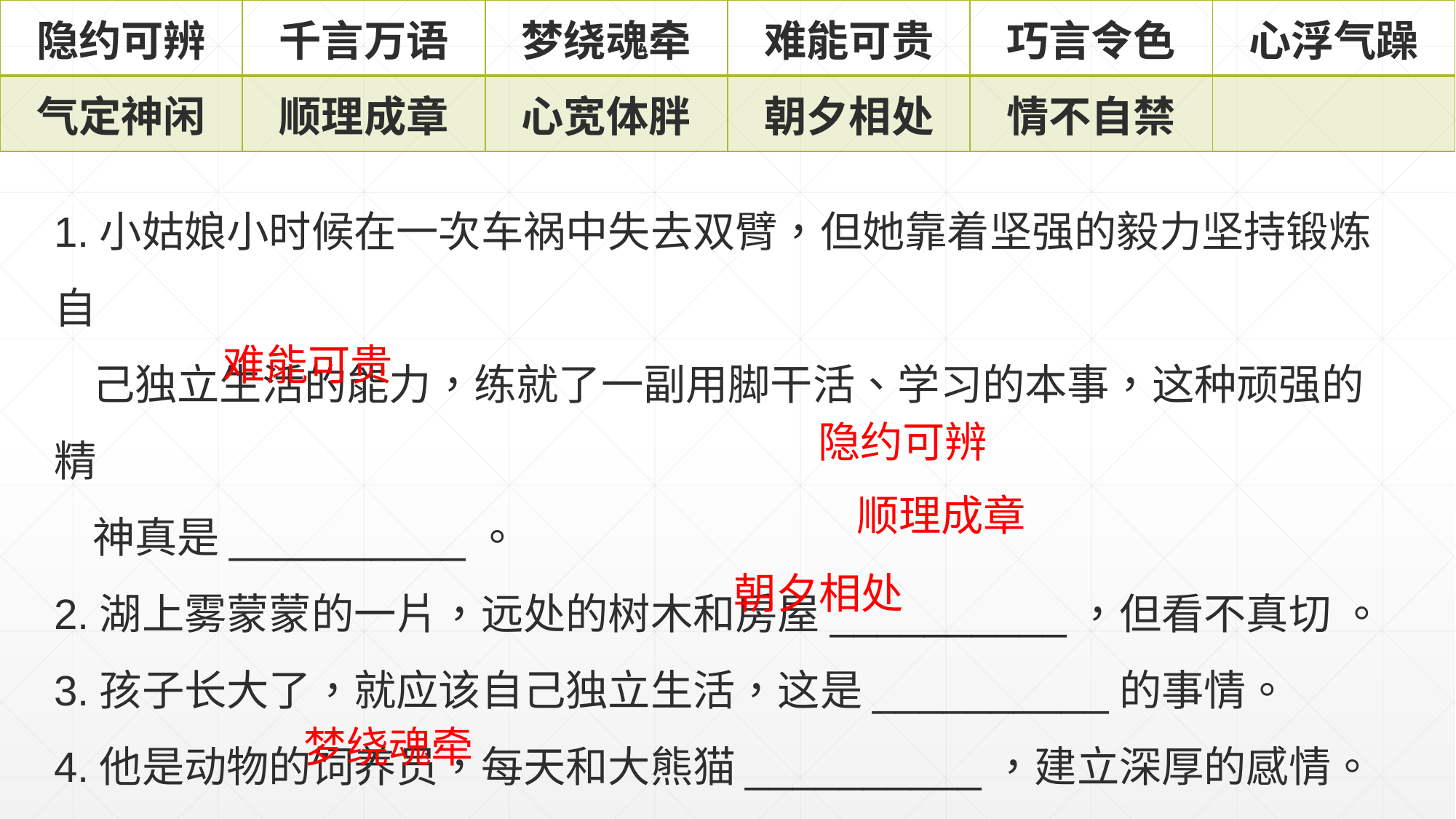

| 隐约可辨 | 千言万语 | 梦绕魂牵 | 难能可贵 | 巧言令色 | 心浮气躁 |
| --- | --- | --- | --- | --- | --- |
| 气定神闲 | 顺理成章 | 心宽体胖 | 朝夕相处 | 情不自禁 |  |
1.小姑娘小时候在一次车祸中失去双臂，但她靠着坚强的毅力坚持锻炼自
   己独立生活的能力，练就了一副用脚干活、学习的本事，这种顽强的精
   神真是__________。
2.湖上雾蒙蒙的一片，远处的树木和房屋__________，但看不真切 。
3.孩子长大了，就应该自己独立生活，这是__________的事情。
4.他是动物的饲养员，每天和大熊猫__________，建立深厚的感情。
5.无论走得多远，故乡始终是他心中最爱的地方。六十年后，他终于又回
   到这个令他__________的地方。
难能可贵
隐约可辨
顺理成章
朝夕相处
梦绕魂牵